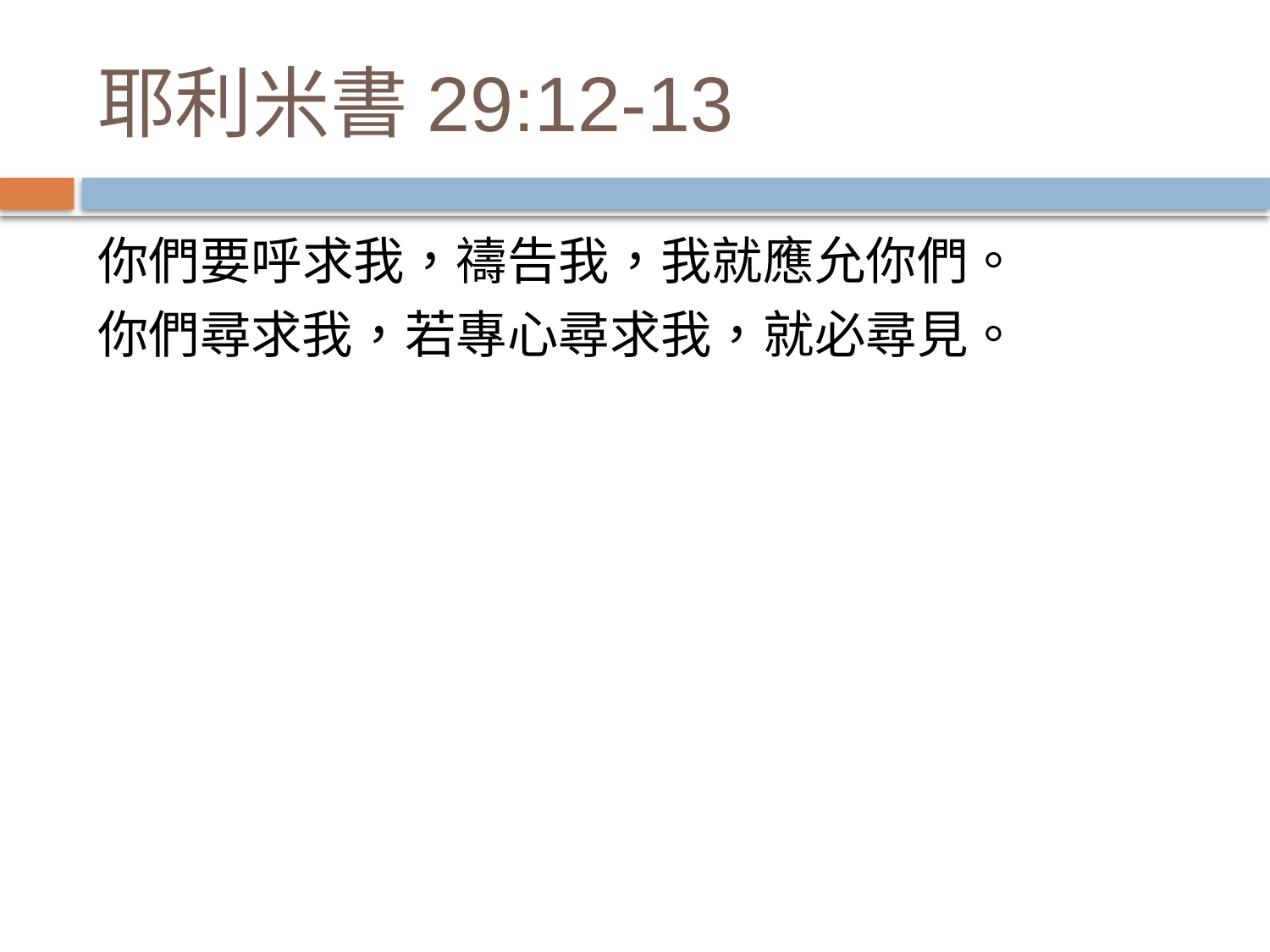

# 耶利米書29:12-13
你們要呼求我，禱告我，我就應允你們。
你們尋求我，若專心尋求我，就必尋見。